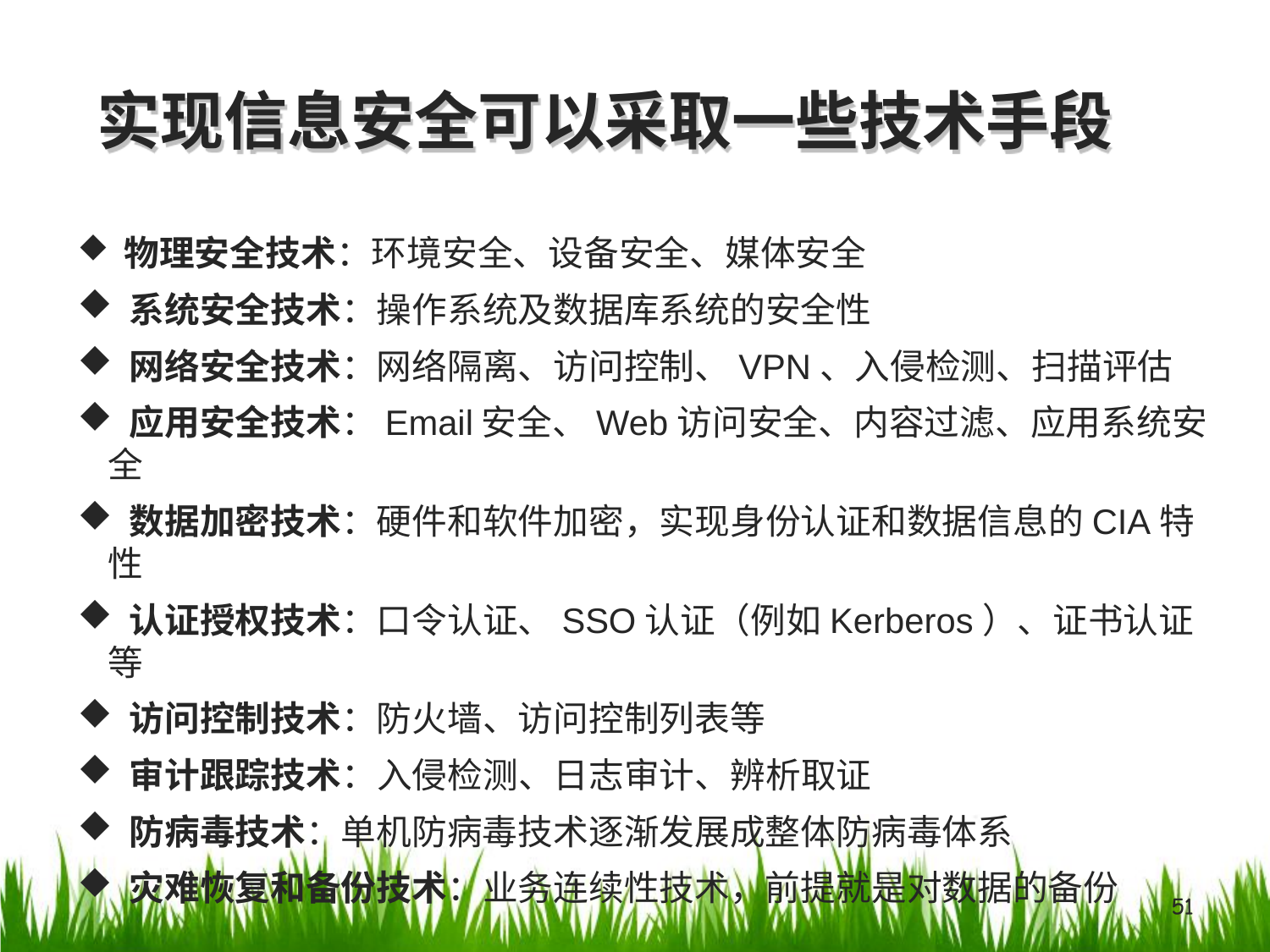

实现信息安全可以采取一些技术手段
 物理安全技术：环境安全、设备安全、媒体安全
 系统安全技术：操作系统及数据库系统的安全性
 网络安全技术：网络隔离、访问控制、VPN、入侵检测、扫描评估
 应用安全技术：Email安全、Web访问安全、内容过滤、应用系统安全
 数据加密技术：硬件和软件加密，实现身份认证和数据信息的CIA特性
 认证授权技术：口令认证、SSO认证（例如Kerberos）、证书认证等
 访问控制技术：防火墙、访问控制列表等
 审计跟踪技术：入侵检测、日志审计、辨析取证
 防病毒技术：单机防病毒技术逐渐发展成整体防病毒体系
 灾难恢复和备份技术：业务连续性技术，前提就是对数据的备份
51